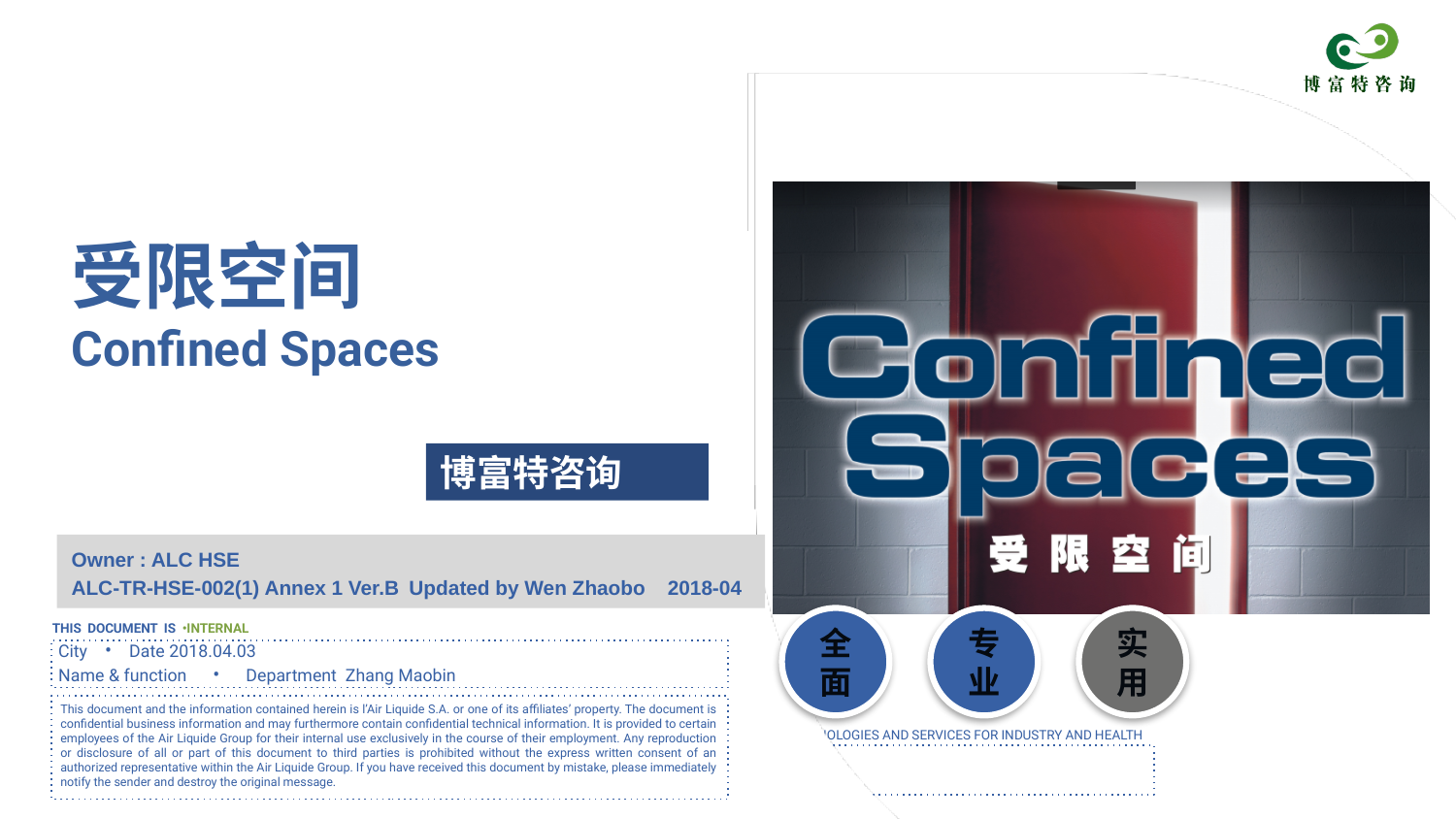

#
受限空间
Confined Spaces
博富特咨询
Owner : ALC HSE
ALC-TR-HSE-002(1) Annex 1 Ver.B  Updated by Wen Zhaobo    2018-04
全面
实用
专业